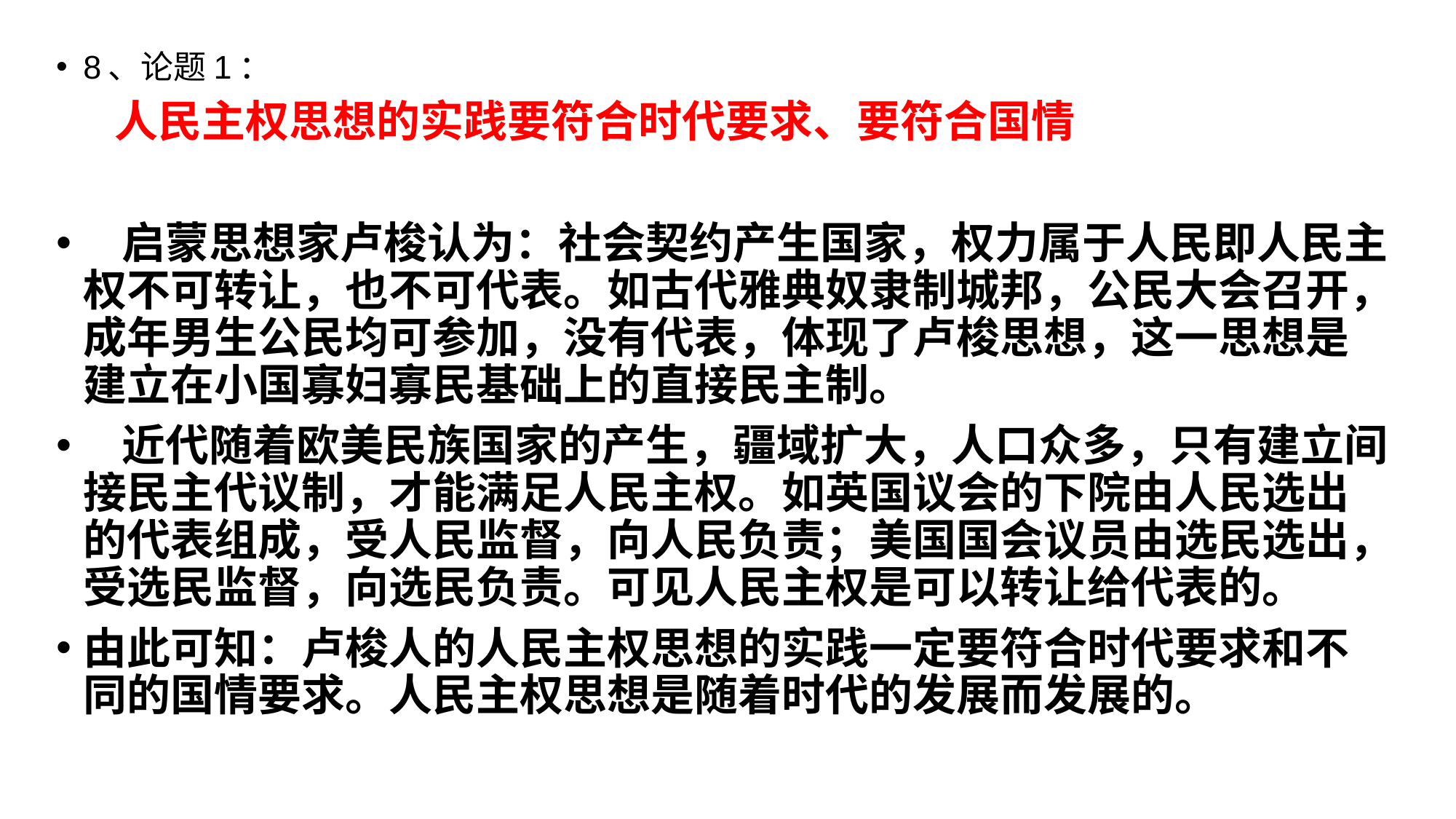

8、论题1：
     人民主权思想的实践要符合时代要求、要符合国情

   启蒙思想家卢梭认为：社会契约产生国家，权力属于人民即人民主权不可转让，也不可代表。如古代雅典奴隶制城邦，公民大会召开，成年男生公民均可参加，没有代表，体现了卢梭思想，这一思想是建立在小国寡妇寡民基础上的直接民主制。
   近代随着欧美民族国家的产生，疆域扩大，人口众多，只有建立间接民主代议制，才能满足人民主权。如英国议会的下院由人民选出的代表组成，受人民监督，向人民负责；美国国会议员由选民选出，受选民监督，向选民负责。可见人民主权是可以转让给代表的。
由此可知：卢梭人的人民主权思想的实践一定要符合时代要求和不同的国情要求。人民主权思想是随着时代的发展而发展的。